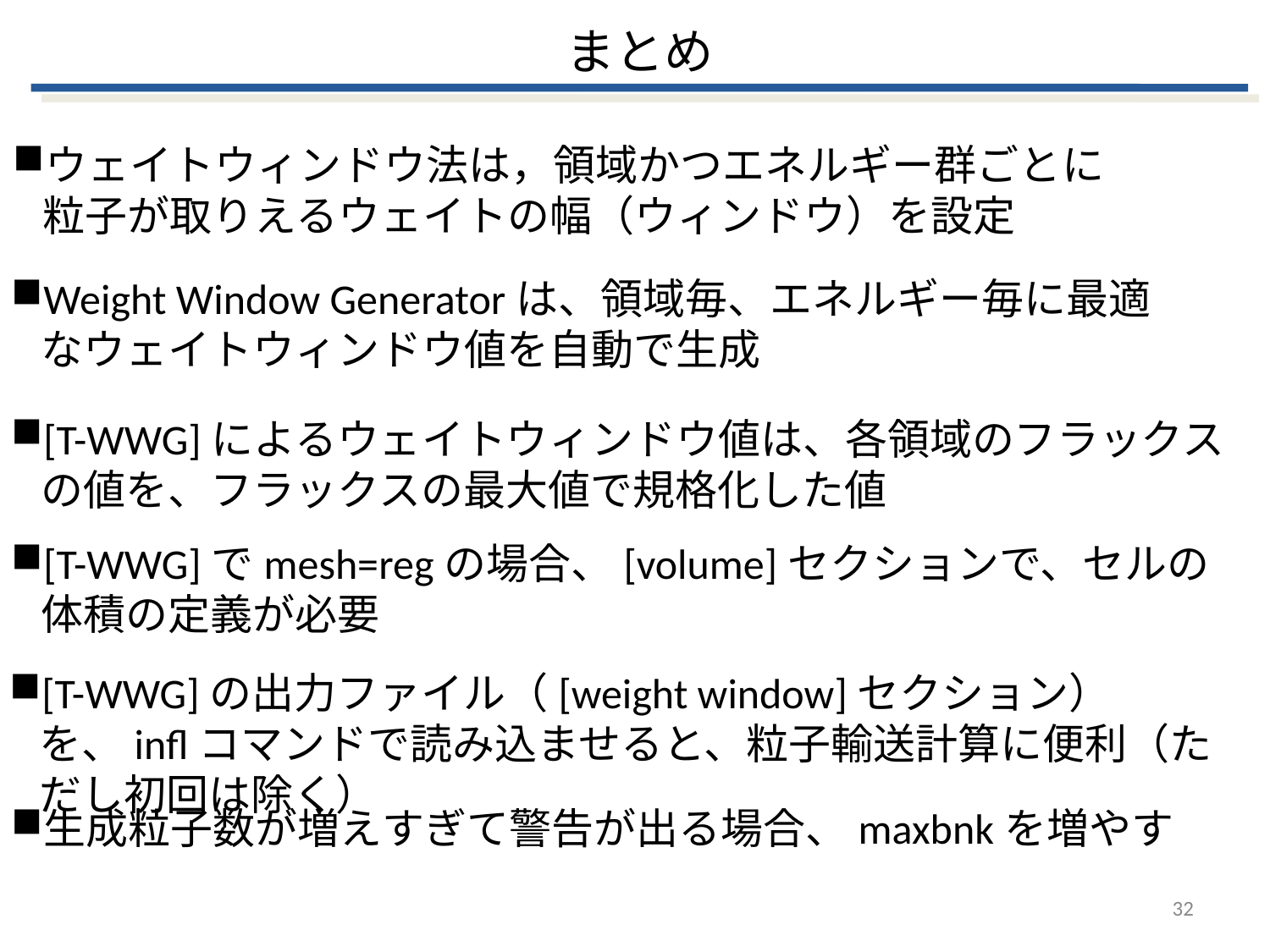

# まとめ

ウェイトウィンドウ法は，領域かつエネルギー群ごとに粒子が取りえるウェイトの幅（ウィンドウ）を設定
Weight Window Generatorは、領域毎、エネルギー毎に最適なウェイトウィンドウ値を自動で生成
[T-WWG]によるウェイトウィンドウ値は、各領域のフラックスの値を、フラックスの最大値で規格化した値
[T-WWG]でmesh=regの場合、[volume]セクションで、セルの体積の定義が必要
[T-WWG]の出力ファイル（[weight window]セクション）を、inflコマンドで読み込ませると、粒子輸送計算に便利（ただし初回は除く）
生成粒子数が増えすぎて警告が出る場合、maxbnkを増やす
32